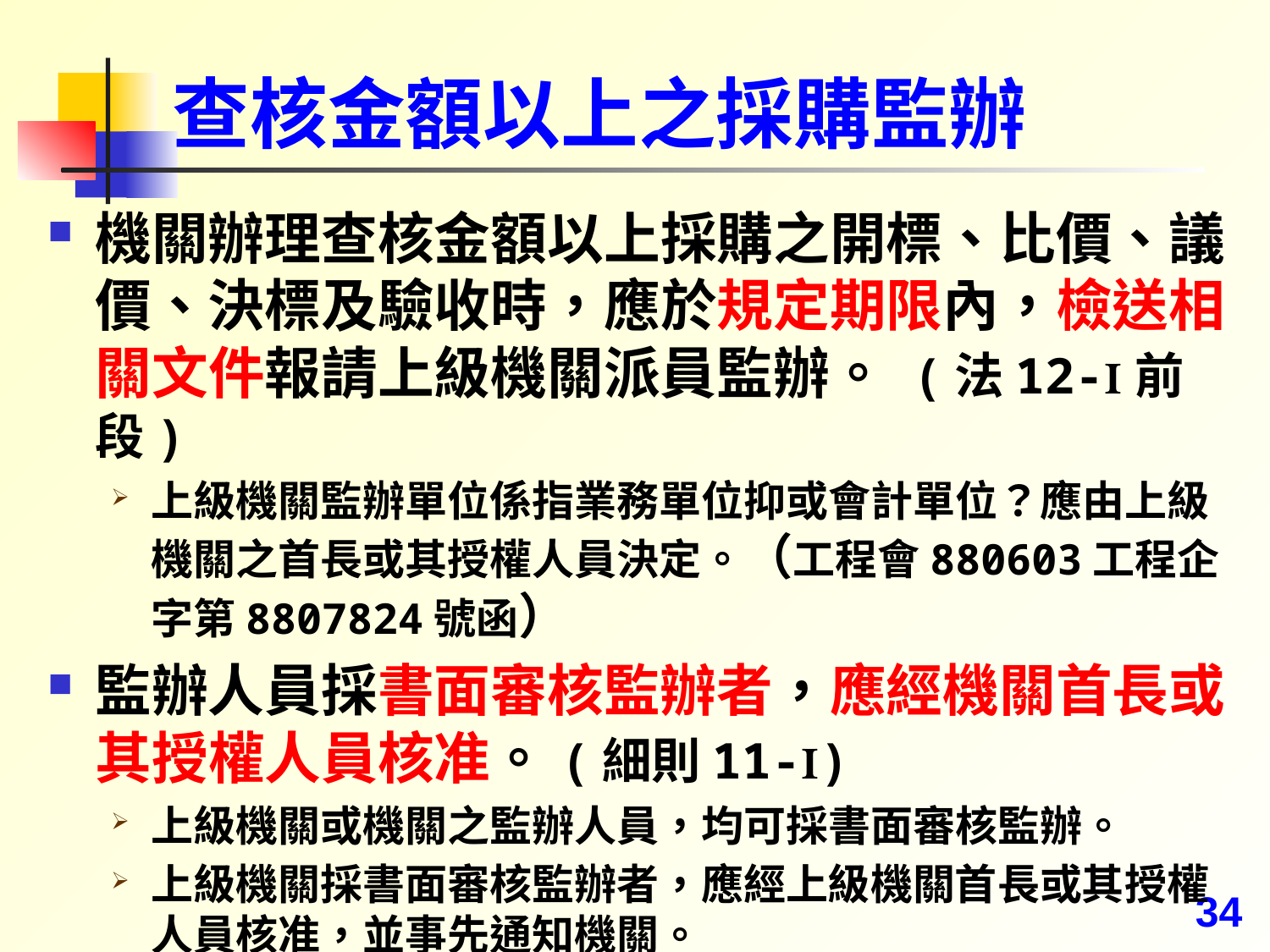

# 查核金額以上之採購監辦
機關辦理查核金額以上採購之開標、比價、議價、決標及驗收時，應於規定期限內，檢送相關文件報請上級機關派員監辦。 (法12-Ⅰ前段)
上級機關監辦單位係指業務單位抑或會計單位？應由上級機關之首長或其授權人員決定。（工程會880603工程企字第8807824號函）
監辦人員採書面審核監辦者，應經機關首長或其授權人員核准。(細則11-Ⅰ)
上級機關或機關之監辦人員，均可採書面審核監辦。
上級機關採書面審核監辦者，應經上級機關首長或其授權人員核准，並事先通知機關。
34